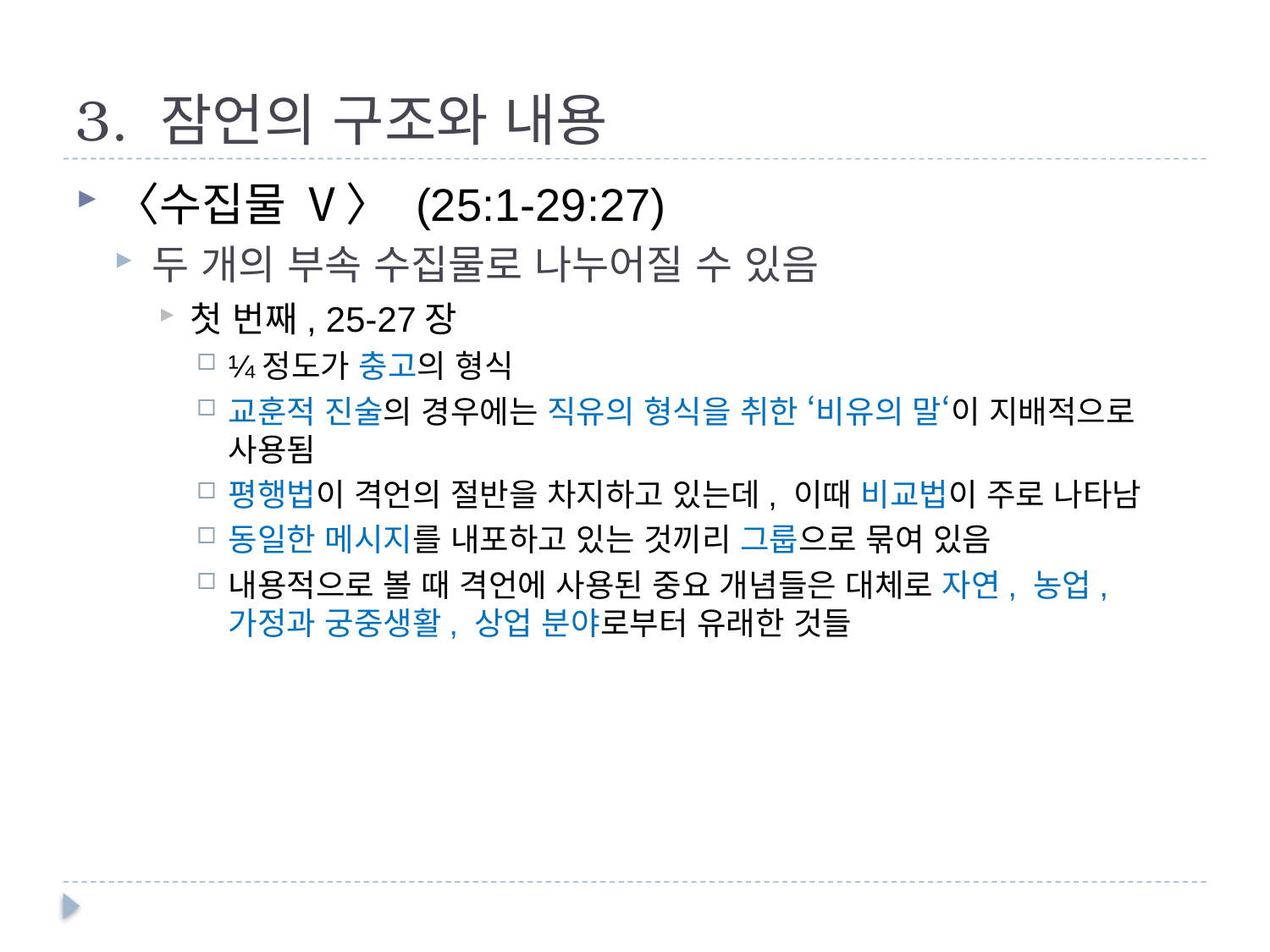

# 3. 잠언의 구조와 내용
〈수집물 Ⅴ〉 (25:1-29:27)
두 개의 부속 수집물로 나누어질 수 있음
첫 번째, 25-27장
¼정도가 충고의 형식
교훈적 진술의 경우에는 직유의 형식을 취한 ‘비유의 말‘이 지배적으로 사용됨
평행법이 격언의 절반을 차지하고 있는데, 이때 비교법이 주로 나타남
동일한 메시지를 내포하고 있는 것끼리 그룹으로 묶여 있음
내용적으로 볼 때 격언에 사용된 중요 개념들은 대체로 자연, 농업, 가정과 궁중생활, 상업 분야로부터 유래한 것들